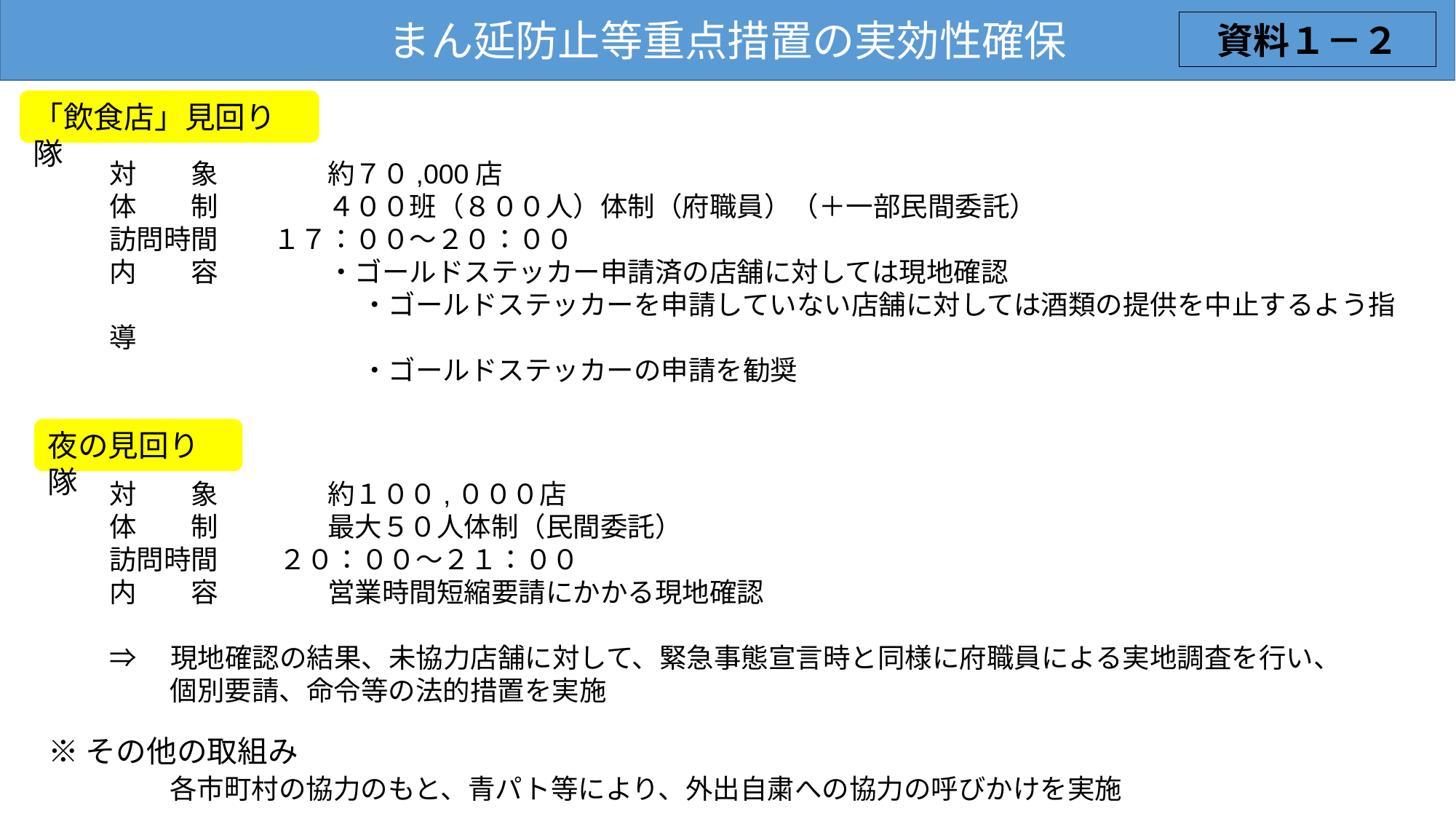

まん延防止等重点措置の実効性確保
資料１－２
「飲食店」見回り隊
対　　象　　　　約７０,000店
体　　制　　　　４００班（８００人）体制（府職員）（＋一部民間委託）
訪問時間　　１７：００～２０：００
内　　容　　　　・ゴールドステッカー申請済の店舗に対しては現地確認
　　　　　　　　　 ・ゴールドステッカーを申請していない店舗に対しては酒類の提供を中止するよう指導
　　　　　　　　　 ・ゴールドステッカーの申請を勧奨
夜の見回り隊
対　　象　　　　約１００,０００店
体　　制　　　　最大５０人体制（民間委託）
訪問時間　　 ２０：００～２１：００
内　　容　　　　営業時間短縮要請にかかる現地確認

⇒　現地確認の結果、未協力店舗に対して、緊急事態宣言時と同様に府職員による実地調査を行い、
　　 個別要請、命令等の法的措置を実施
※その他の取組み
　　　　各市町村の協力のもと、青パト等により、外出自粛への協力の呼びかけを実施